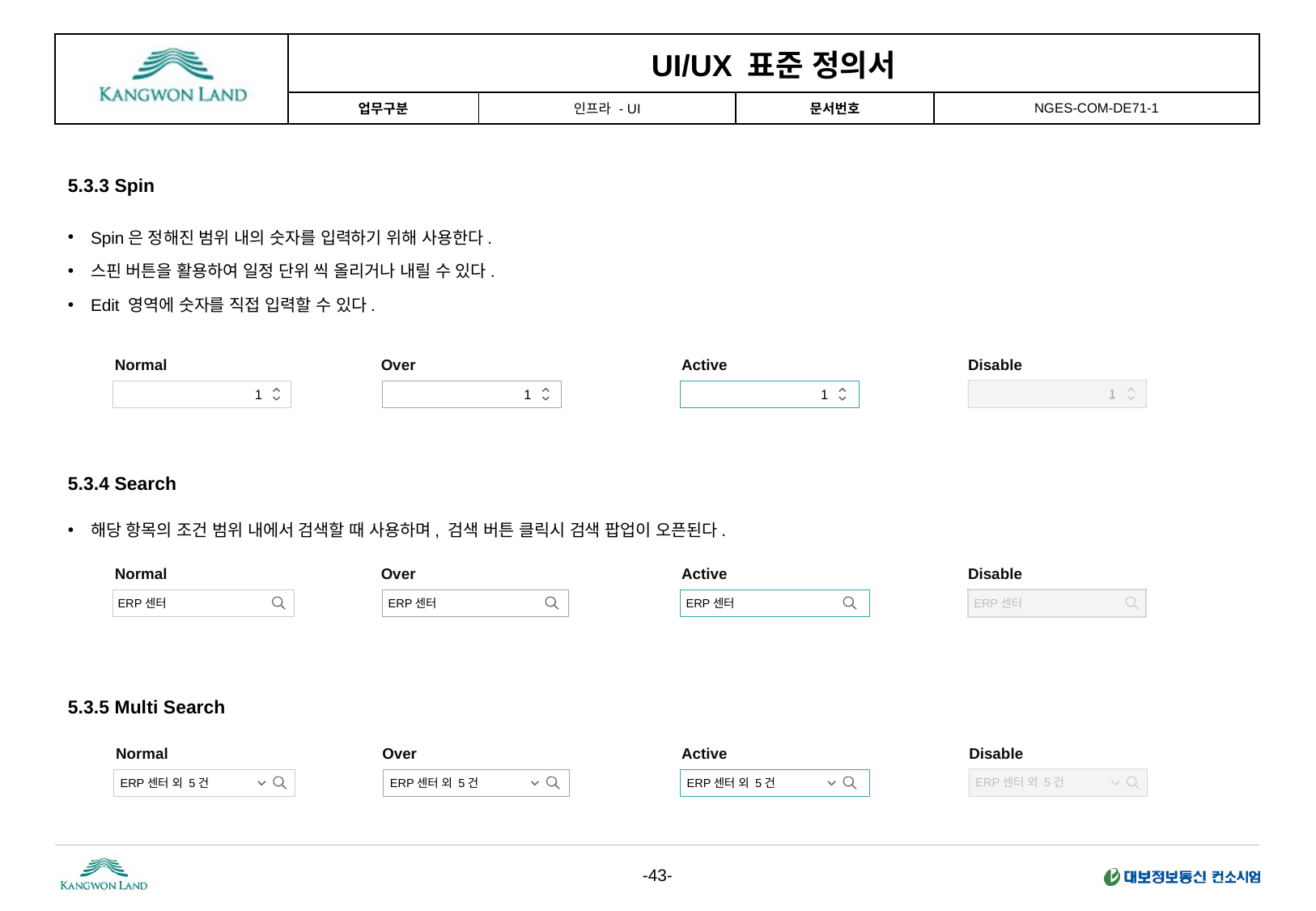

5.3.3 Spin
Spin은 정해진 범위 내의 숫자를 입력하기 위해 사용한다.
스핀 버튼을 활용하여 일정 단위 씩 올리거나 내릴 수 있다.
Edit 영역에 숫자를 직접 입력할 수 있다.
Normal
Over
Active
Disable
1
1
1

5.3.4 Search
해당 항목의 조건 범위 내에서 검색할 때 사용하며, 검색 버튼 클릭시 검색 팝업이 오픈된다.
Normal
Over
Active
Disable

ERP센터

ERP센터
ERP센터
ERP센터

5.3.5 Multi Search
Normal
Over
Active
Disable

ERP센터 외 5건

ERP센터 외 5건
ERP센터 외 5건
ERP센터 외 5건